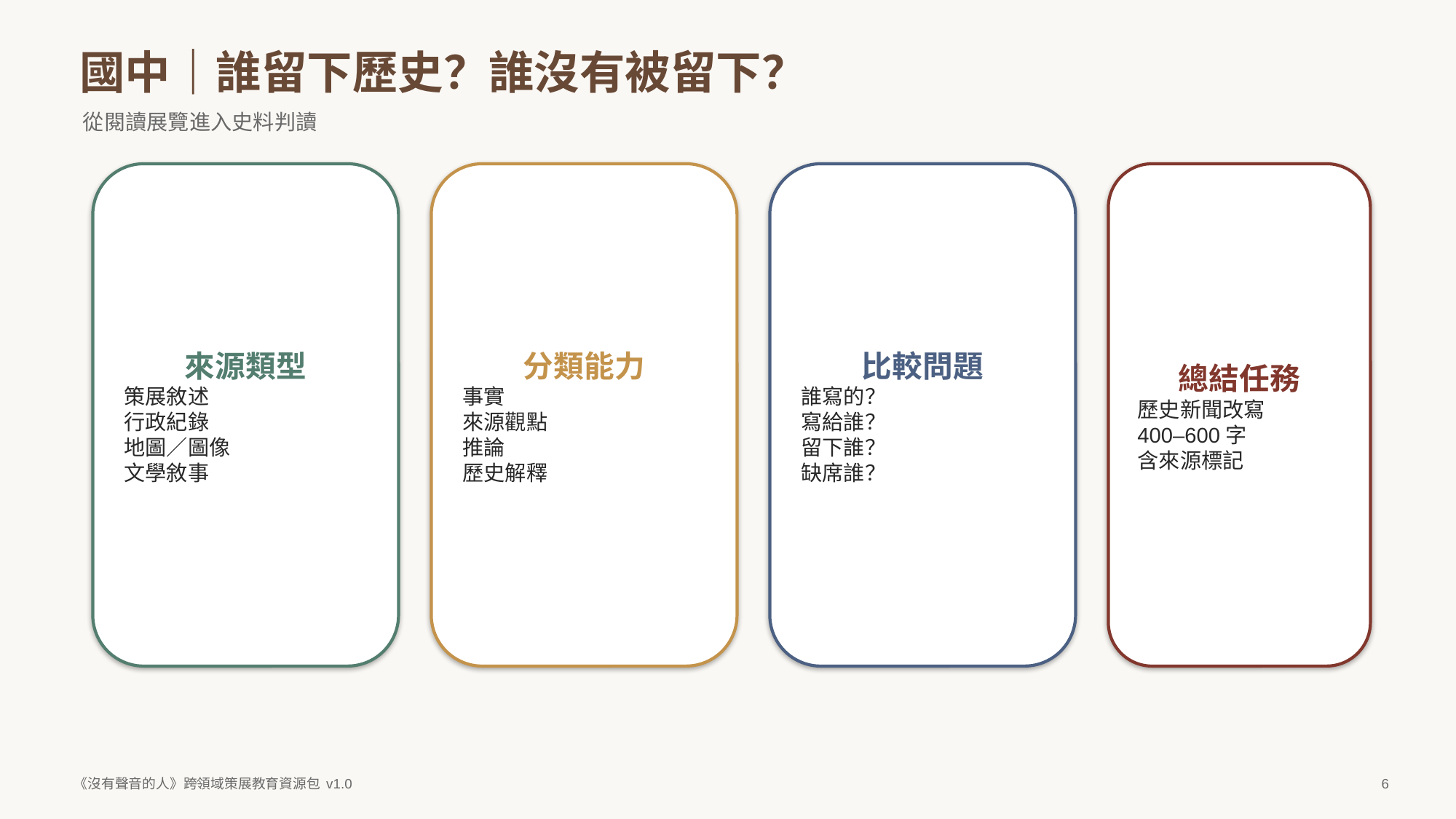

國中｜誰留下歷史？誰沒有被留下？
從閱讀展覽進入史料判讀
來源類型
策展敘述
行政紀錄
地圖／圖像
文學敘事
分類能力
事實
來源觀點
推論
歷史解釋
比較問題
誰寫的？
寫給誰？
留下誰？
缺席誰？
總結任務
歷史新聞改寫
400–600字
含來源標記
《沒有聲音的人》跨領域策展教育資源包 v1.0
6